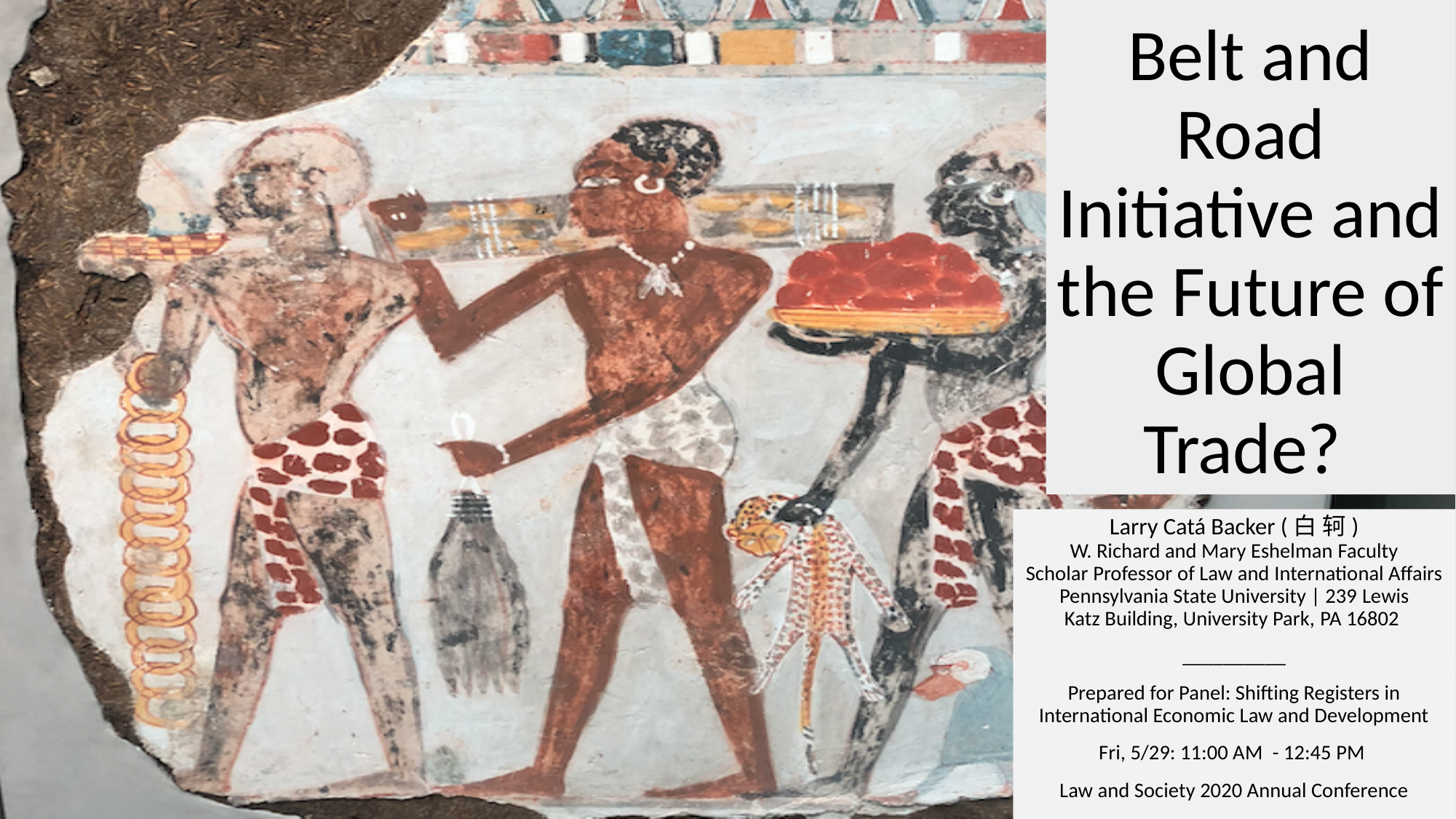

# Belt and Road Initiative and the Future of Global Trade?
Larry Catá Backer (白 轲)
W. Richard and Mary Eshelman Faculty Scholar Professor of Law and International Affairs
Pennsylvania State University | 239 Lewis Katz Building, University Park, PA 16802
__________
Prepared for Panel: Shifting Registers in International Economic Law and Development
Fri, 5/29: 11:00 AM  - 12:45 PM
Law and Society 2020 Annual Conference